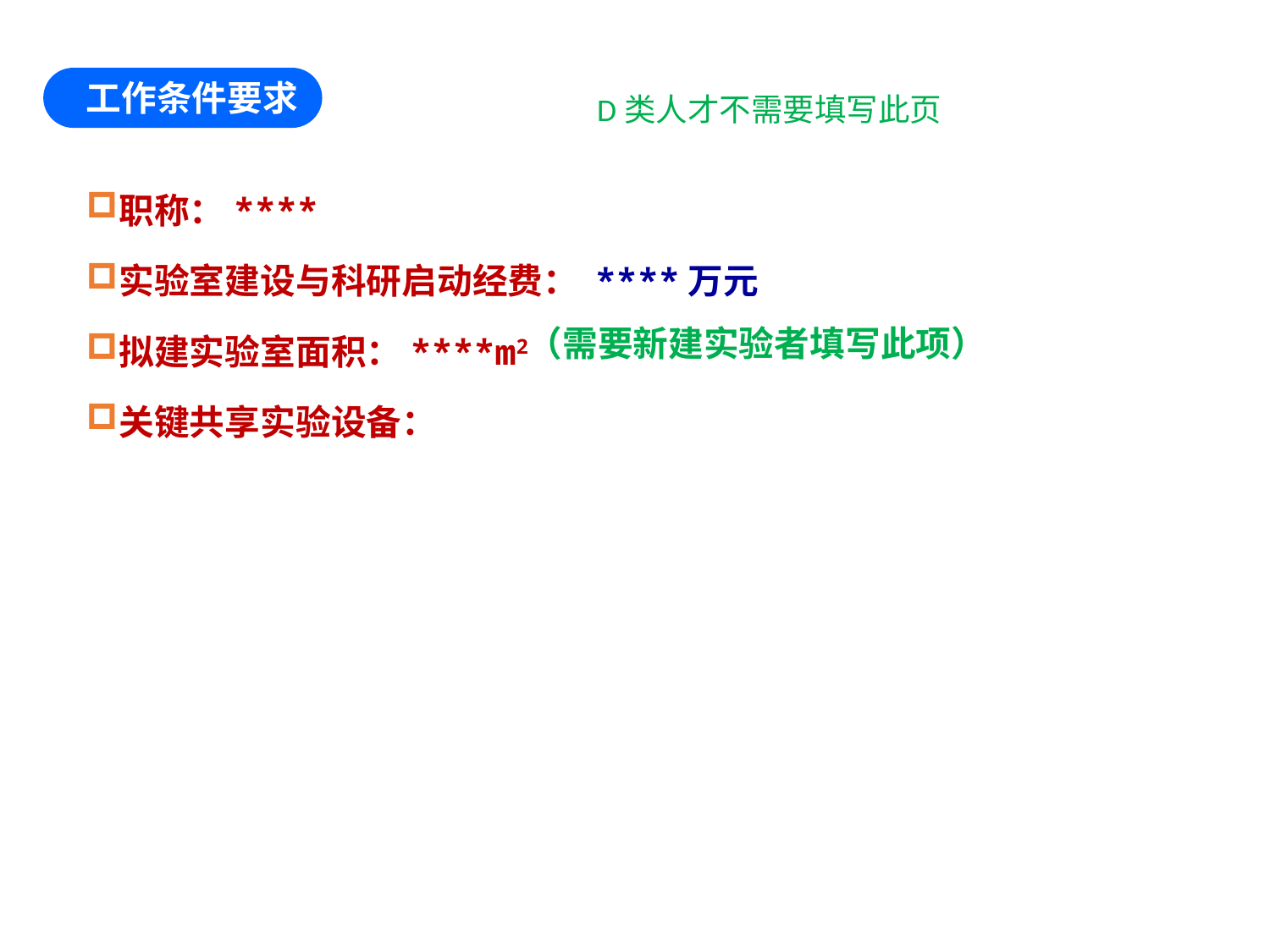

工作条件要求
D类人才不需要填写此页
职称：****
实验室建设与科研启动经费： ****万元
拟建实验室面积：****m2
关键共享实验设备：

（需要新建实验者填写此项）